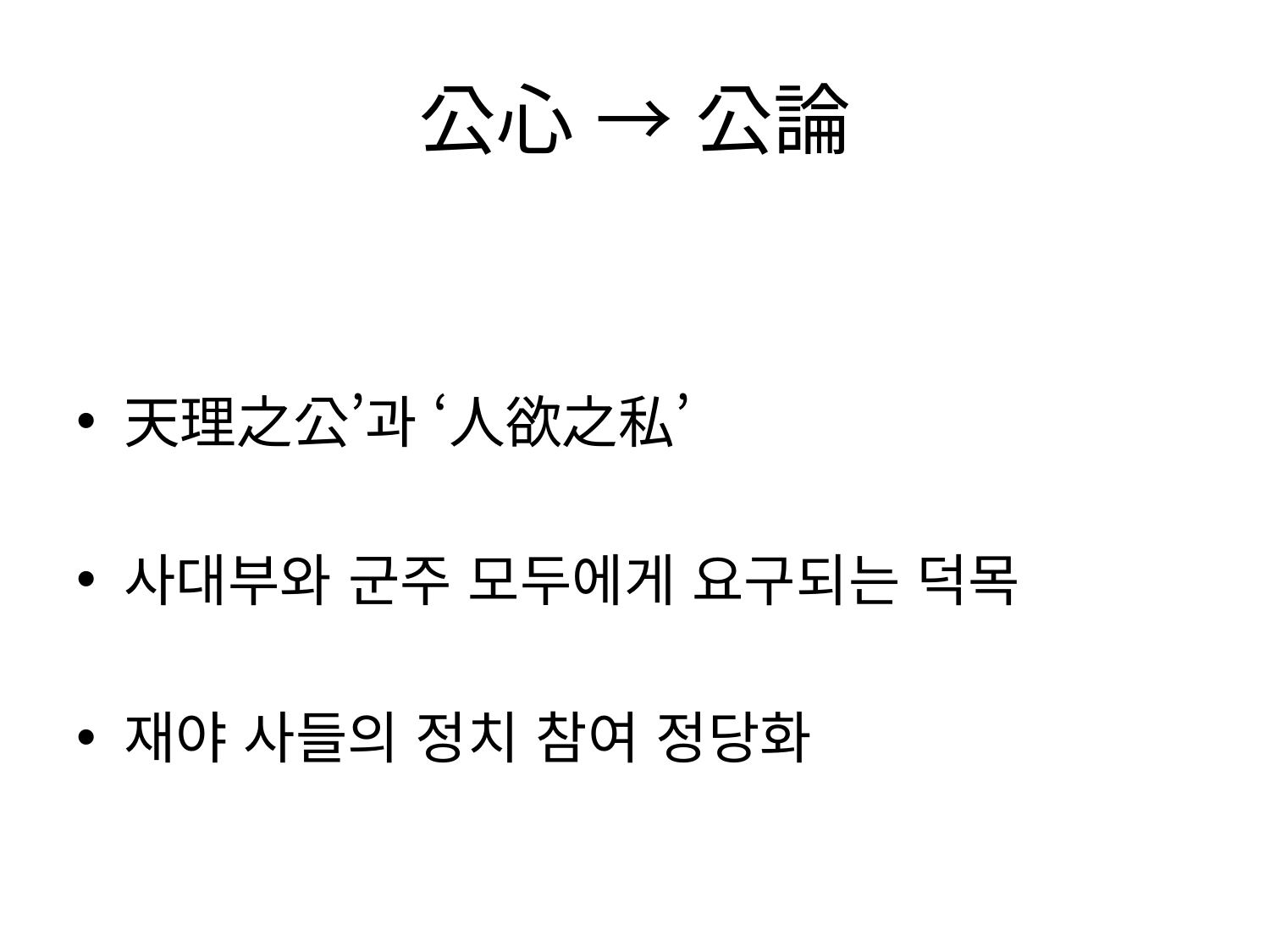

# 公心 → 公論

天理之公’과 ‘人欲之私’

사대부와 군주 모두에게 요구되는 덕목

재야 사들의 정치 참여 정당화